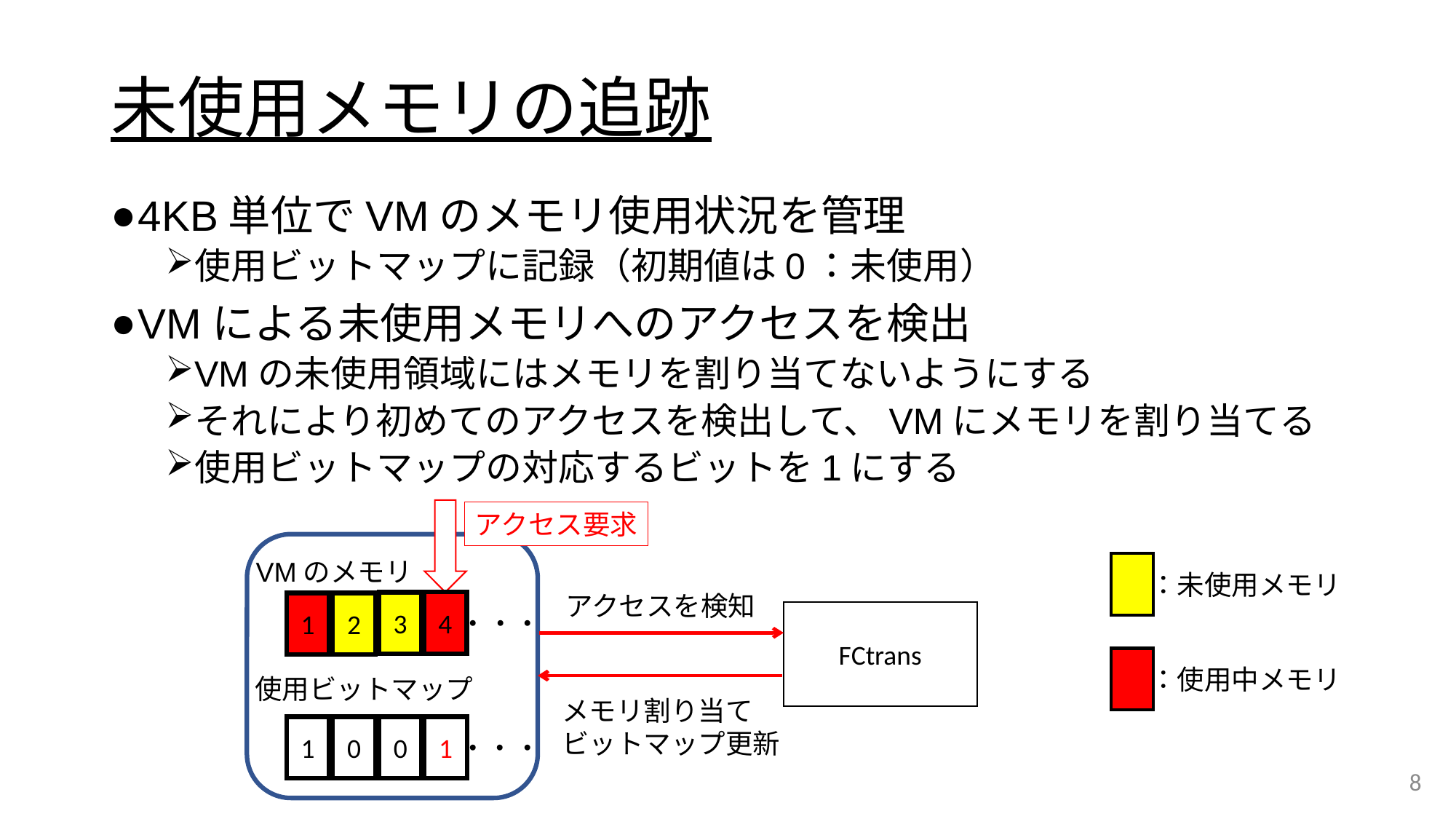

# 未使用メモリの追跡
4KB単位でVMのメモリ使用状況を管理
使用ビットマップに記録（初期値は0：未使用）
VMによる未使用メモリへのアクセスを検出
VMの未使用領域にはメモリを割り当てないようにする
それにより初めてのアクセスを検出して、VMにメモリを割り当てる
使用ビットマップの対応するビットを1にする

アクセス要求

VMのメモリ
4
3
1
2
・・・
使用ビットマップ
0
0
1
0
・・・

：未使用メモリ

：使用中メモリ
アクセスを検知
4
FCtrans
メモリ割り当て
ビットマップ更新
1
8